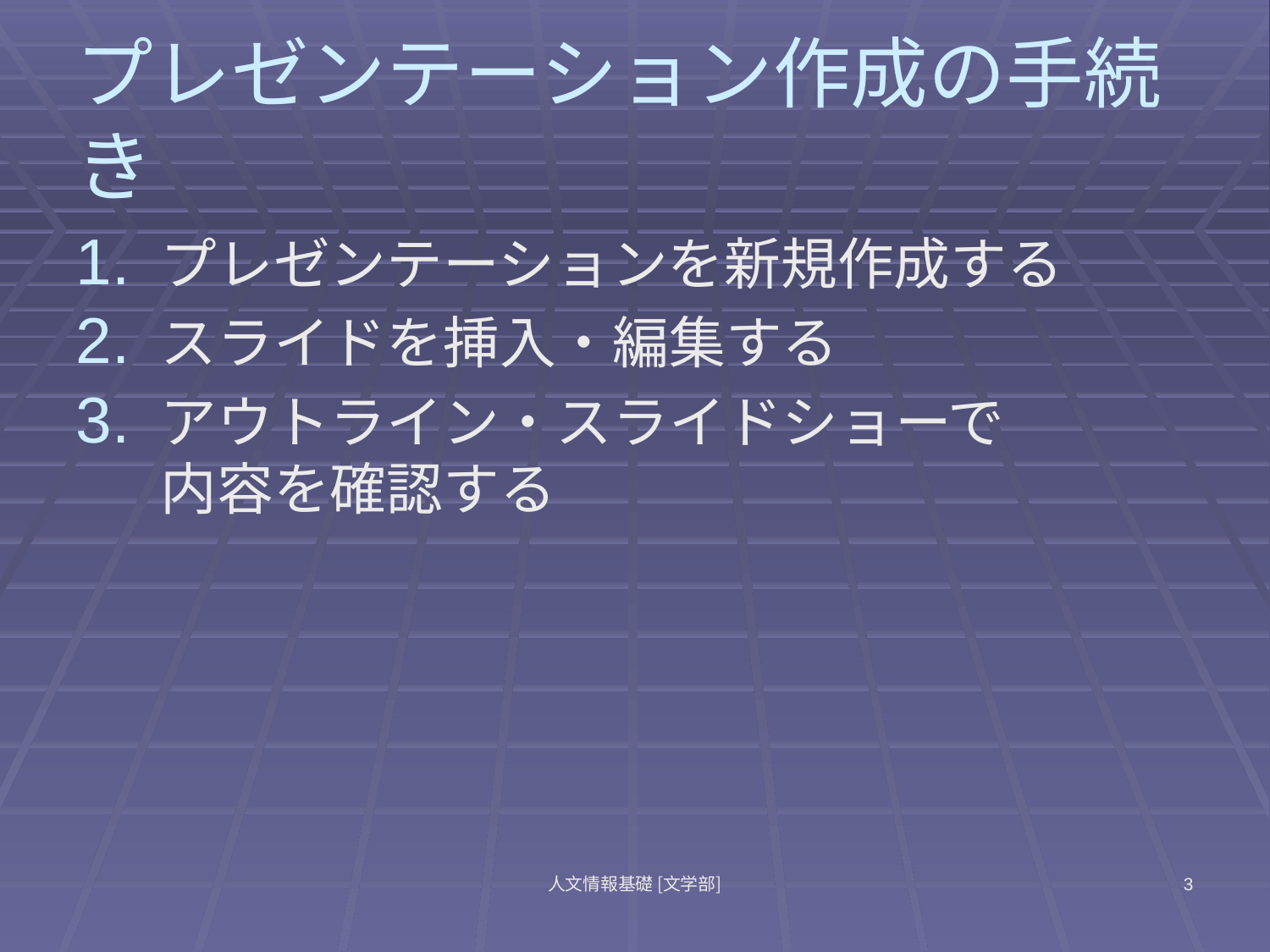

# プレゼンテーション作成の手続き
プレゼンテーションを新規作成する
スライドを挿入・編集する
アウトライン・スライドショーで
内容を確認する
人文情報基礎 [文学部]
3